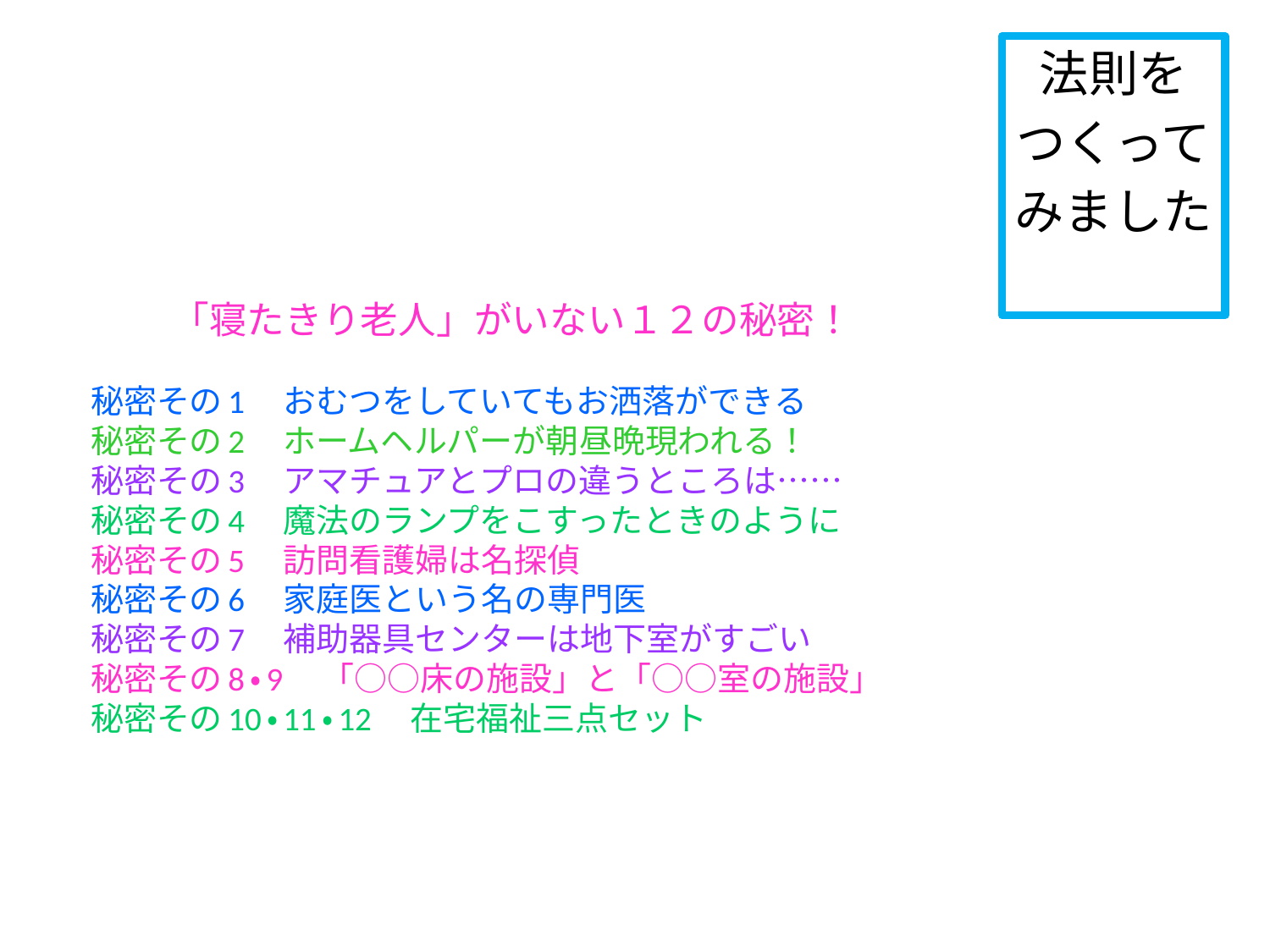

法則を
つくって
みました

# 「寝たきり老人」がいない１２の秘密！ 　秘密その1　おむつをしていてもお洒落ができる 　秘密その2　ホームヘルパーが朝昼晩現われる！ 　秘密その3　アマチュアとプロの違うところは…… 　秘密その4　魔法のランプをこすったときのように 　秘密その5　訪問看護婦は名探偵 　秘密その6　家庭医という名の専門医 　秘密その7　補助器具センターは地下室がすごい 　秘密その8・9　「○○床の施設」と「○○室の施設」 　秘密その10・11・12　在宅福祉三点セット